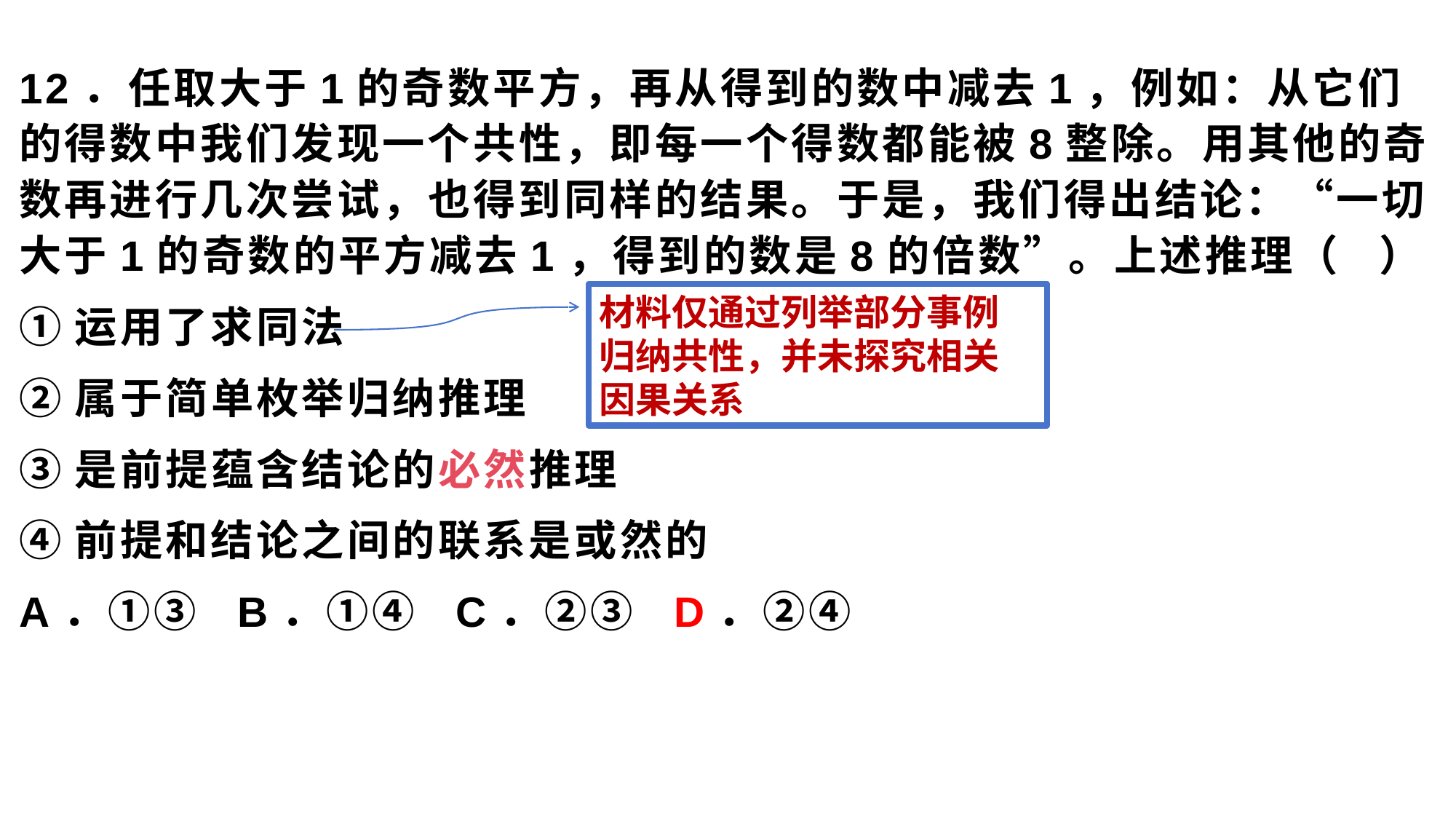

12．任取大于1的奇数平方，再从得到的数中减去1，例如：从它们的得数中我们发现一个共性，即每一个得数都能被8整除。用其他的奇数再进行几次尝试，也得到同样的结果。于是，我们得出结论：“一切大于1的奇数的平方减去1，得到的数是8的倍数”。上述推理（   ）
①运用了求同法
②属于简单枚举归纳推理
③是前提蕴含结论的必然推理
④前提和结论之间的联系是或然的
A．①③	B．①④	C．②③	D．②④
材料仅通过列举部分事例归纳共性，并未探究相关因果关系